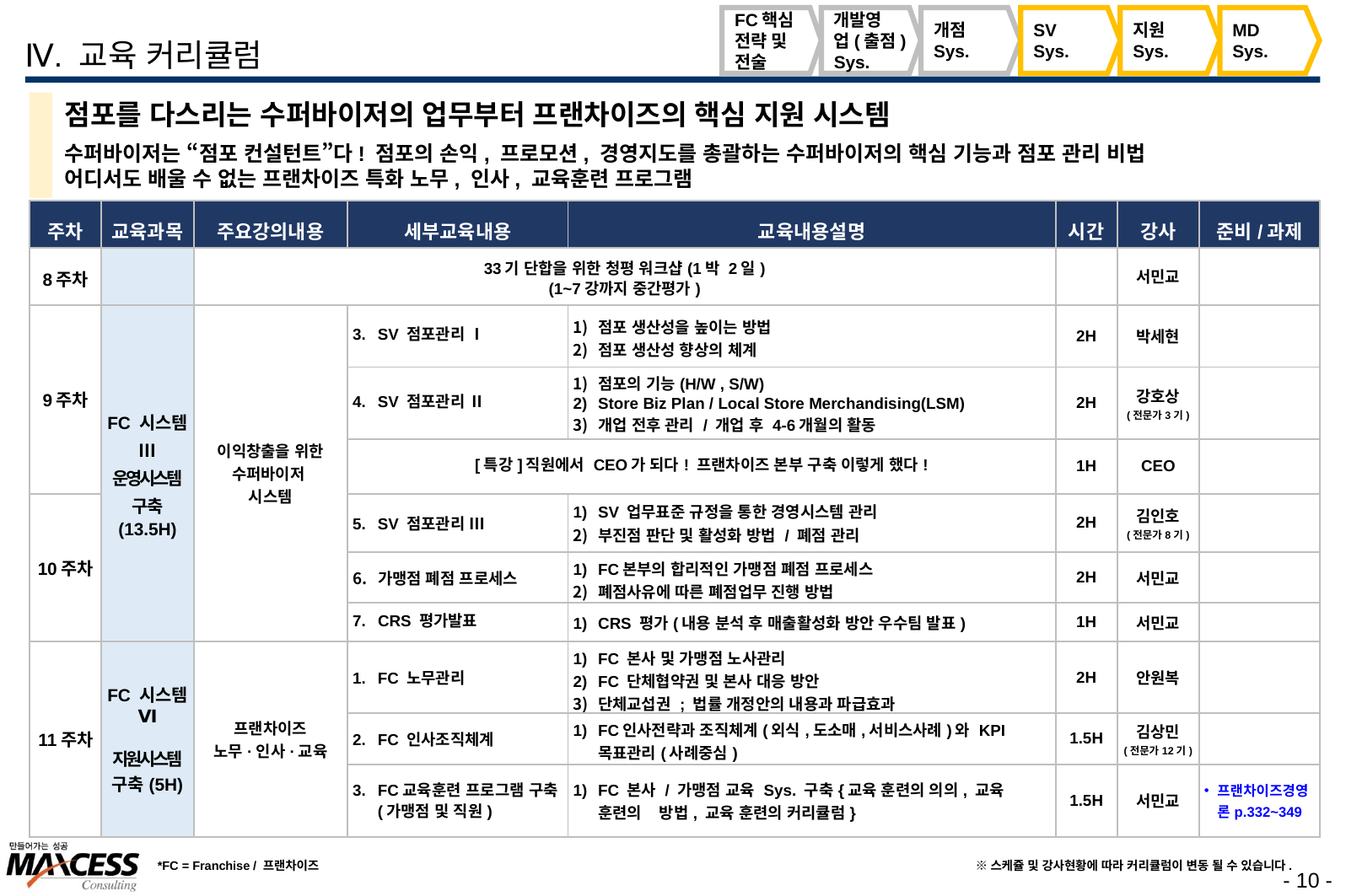

FC핵심
전략 및
전술
개발영
업(출점)
Sys.
개점
Sys.
SV
Sys.
지원
Sys.
MD
Sys.
Ⅳ. 교육 커리큘럼
점포를 다스리는 수퍼바이저의 업무부터 프랜차이즈의 핵심 지원 시스템

수퍼바이저는 “점포 컨설턴트”다! 점포의 손익, 프로모션, 경영지도를 총괄하는 수퍼바이저의 핵심 기능과 점포 관리 비법
어디서도 배울 수 없는 프랜차이즈 특화 노무, 인사, 교육훈련 프로그램
| 주차 | 교육과목 | 주요강의내용 | 세부교육내용 | 교육내용설명 | 시간 | 강사 | 준비/과제 |
| --- | --- | --- | --- | --- | --- | --- | --- |
| 8주차 |  | 33기 단합을 위한 청평 워크샵(1박 2일) (1~7강까지 중간평가) | 33기 단합을 위한 워크샵워크샵 |  |  | 서민교 |  |
| 9주차 | FC 시스템Ⅲ 운영시스템 구축 (13.5H) | 이익창출을 위한 수퍼바이저 시스템 | SV 점포관리 Ⅰ | 점포 생산성을 높이는 방법 점포 생산성 향상의 체계 | 2H | 박세현 |  |
|  |  |  | SV 점포관리 Ⅱ | 점포의 기능(H/W , S/W) Store Biz Plan / Local Store Merchandising(LSM) 개업 전후 관리 / 개업 후 4-6개월의 활동 | 2H | 강호상 (전문가3기) |  |
|  |  |  | [특강]직원에서 CEO가 되다! 프랜차이즈 본부 구축 이렇게 했다! |  | 1H | CEO |  |
| 10주차 |  |  | SV 점포관리 Ⅲ | SV 업무표준 규정을 통한 경영시스템 관리 부진점 판단 및 활성화 방법 / 폐점 관리 | 2H | 김인호 (전문가8기) |  |
|  |  |  | 가맹점 폐점 프로세스 | FC본부의 합리적인 가맹점 폐점 프로세스 폐점사유에 따른 폐점업무 진행 방법 | 2H | 서민교 |  |
|  |  |  | CRS 평가발표 | CRS 평가(내용 분석 후 매출활성화 방안 우수팀 발표) | 1H | 서민교 |  |
| 11주차 | FC 시스템 Ⅵ 지원시스템 구축(5H) | 프랜차이즈 노무·인사·교육 | FC 노무관리 | FC 본사 및 가맹점 노사관리 FC 단체협약권 및 본사 대응 방안 단체교섭권 ; 법률 개정안의 내용과 파급효과 | 2H | 안원복 |  |
| 11주차 |  |  | FC 인사조직체계 | FC인사전략과 조직체계(외식,도소매,서비스사례)와 KPI목표관리(사례중심) | 1.5H | 김상민 (전문가12기) |  |
|  |  |  | FC교육훈련 프로그램 구축(가맹점 및 직원) | FC 본사 / 가맹점 교육 Sys. 구축{교육 훈련의 의의, 교육 훈련의 방법, 교육 훈련의 커리큘럼} | 1.5H | 서민교 | 프랜차이즈경영론p.332~349 |
*FC = Franchise / 프랜차이즈
※스케쥴 및 강사현황에 따라 커리큘럼이 변동 될 수 있습니다.
- 10 -